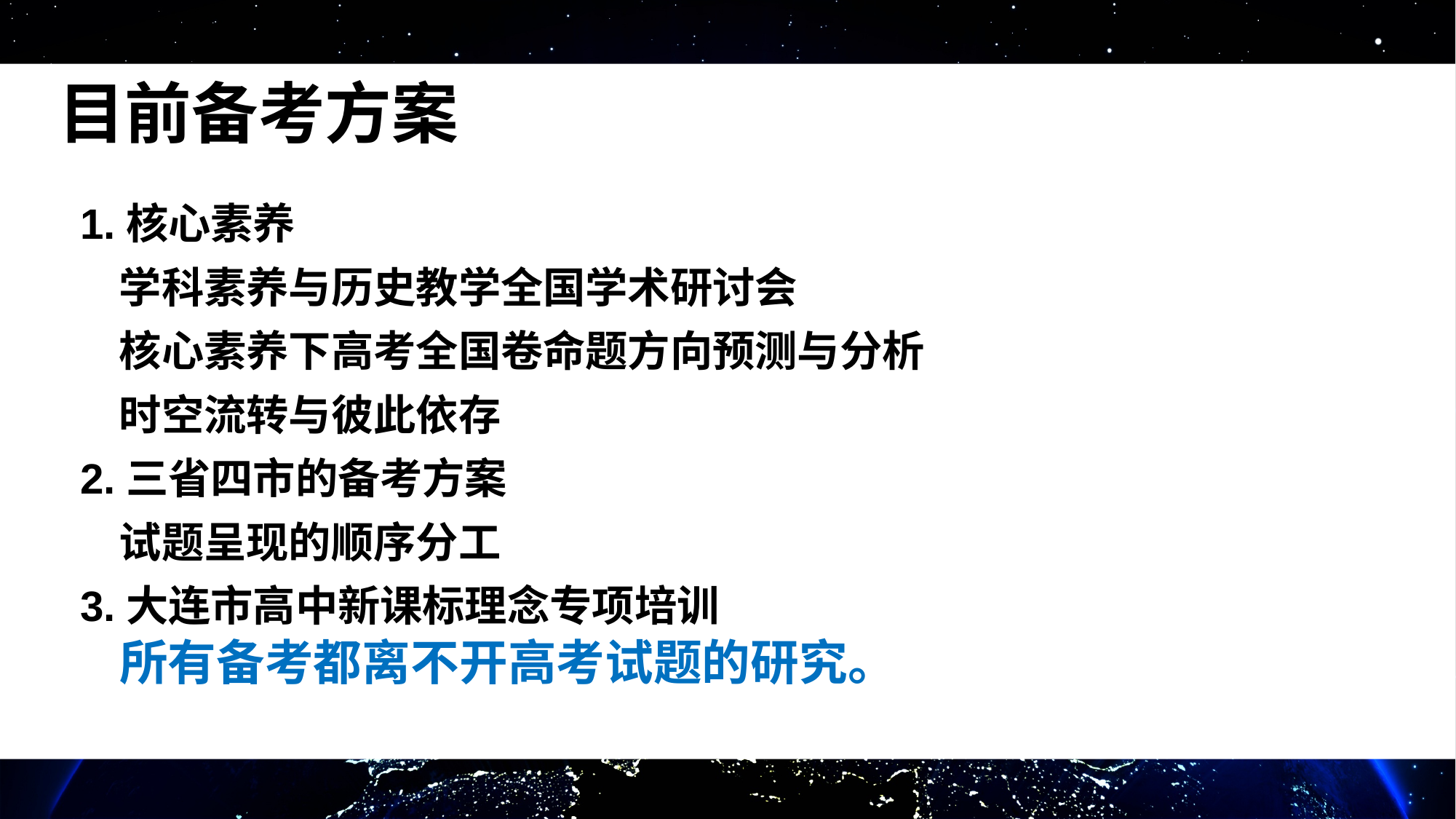

# 目前备考方案
1.核心素养
   学科素养与历史教学全国学术研讨会
   核心素养下高考全国卷命题方向预测与分析
   时空流转与彼此依存
2.三省四市的备考方案
   试题呈现的顺序分工
3.大连市高中新课标理念专项培训
所有备考都离不开高考试题的研究。